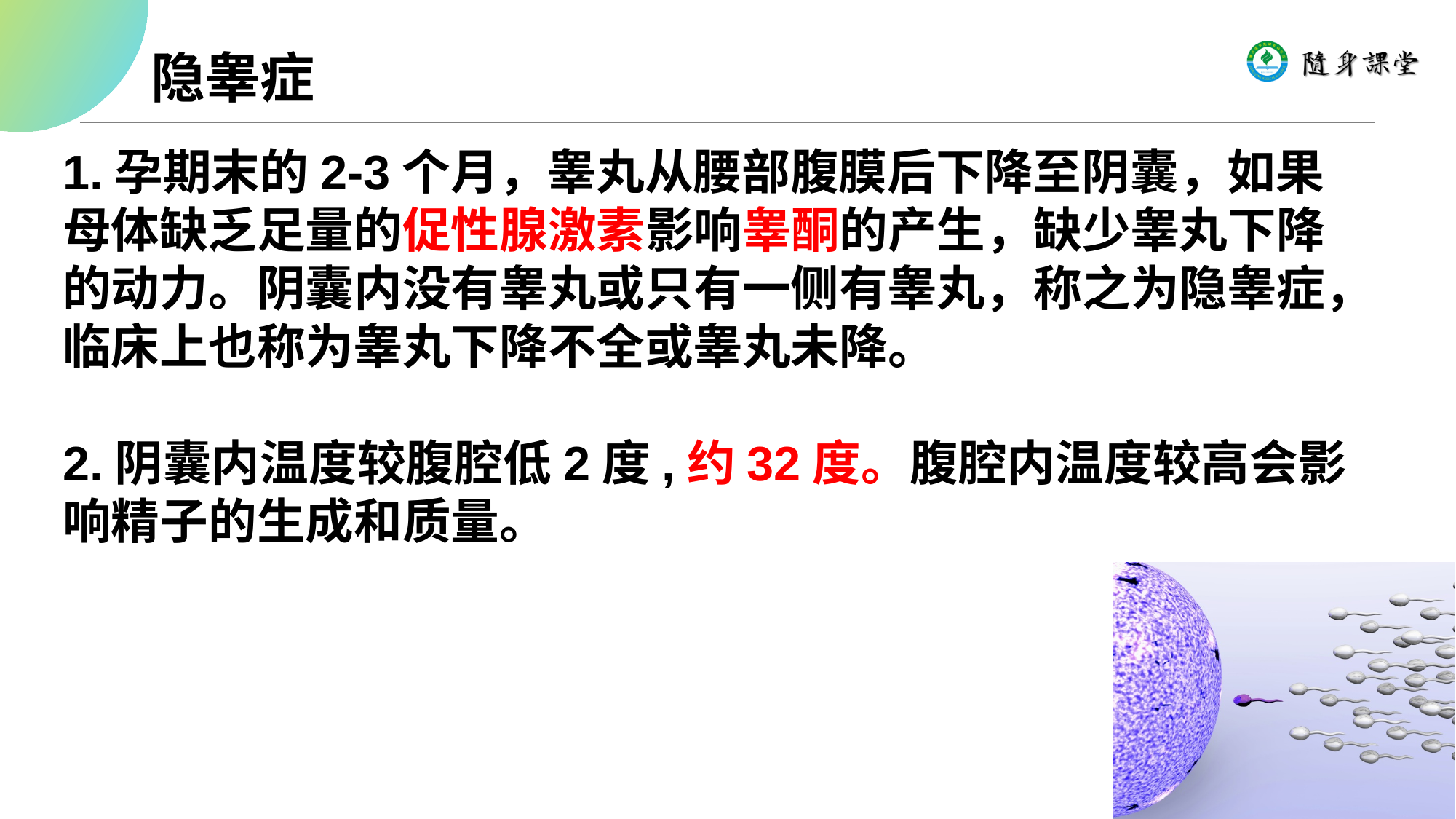

隐睾症
1.孕期末的2-3个月，睾丸从腰部腹膜后下降至阴囊，如果母体缺乏足量的促性腺激素影响睾酮的产生，缺少睾丸下降的动力。阴囊内没有睾丸或只有一侧有睾丸，称之为隐睾症，临床上也称为睾丸下降不全或睾丸未降。

2.阴囊内温度较腹腔低2度,约32度。腹腔内温度较高会影响精子的生成和质量。